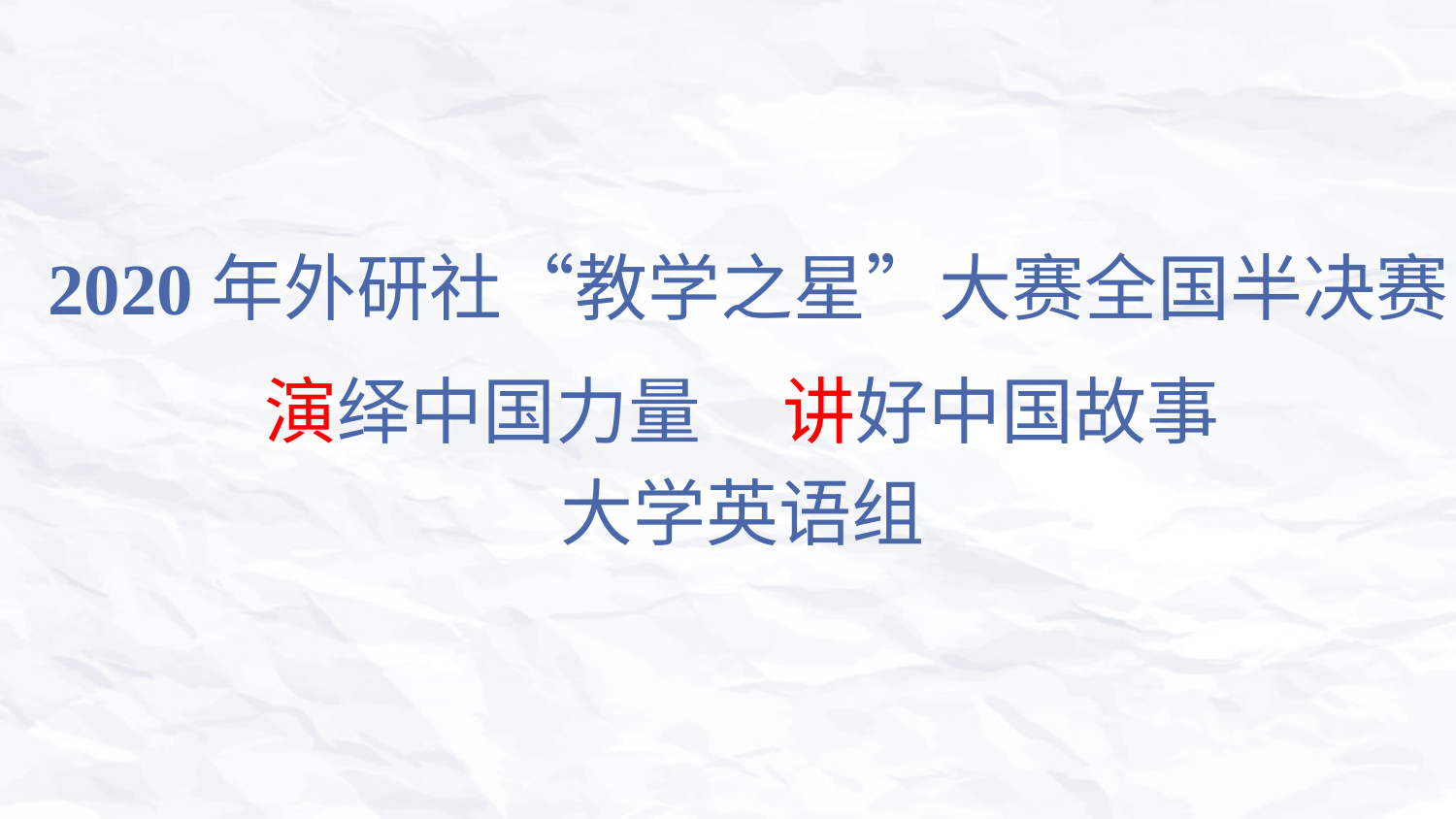

# 2020年外研社“教学之星”大赛全国半决赛
演绎中国力量     讲好中国故事
大学英语组